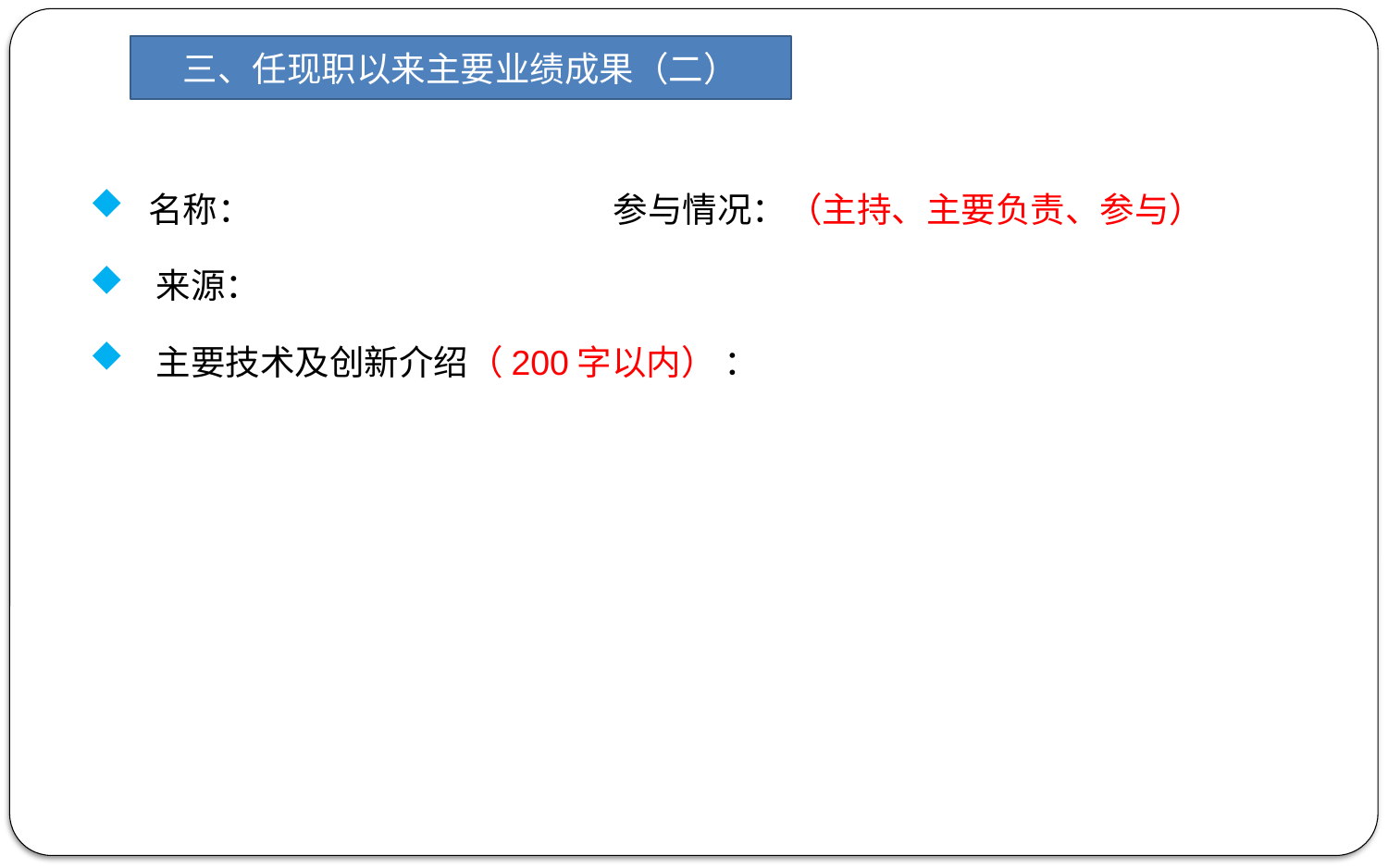

三、任现职以来主要业绩成果（二）
  名称：                                              参与情况：（主持、主要负责、参与）
   来源：
   主要技术及创新介绍（200字以内） ：